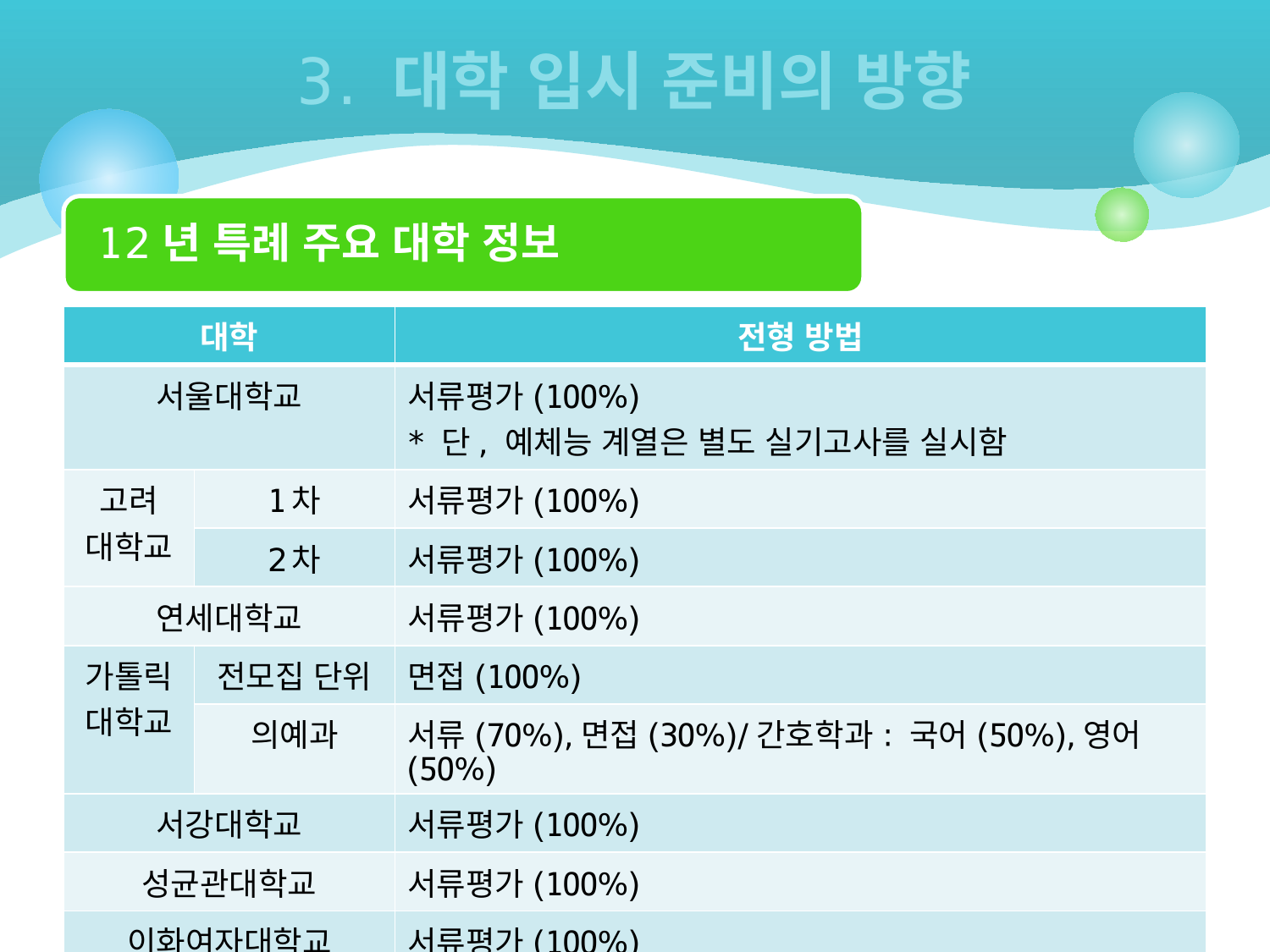

# 3. 대학 입시 준비의 방향

12년 특례 주요 대학 정보
| 대학 |  | 전형 방법 |
| --- | --- | --- |
| 서울대학교 |  | 서류평가(100%) \* 단, 예체능 계열은 별도 실기고사를 실시함 |
| 고려 대학교 | 1차 | 서류평가(100%) |
|  | 2차 | 서류평가(100%) |
| 연세대학교 |  | 서류평가(100%) |
| 가톨릭 대학교 | 전모집 단위 | 면접(100%) |
|  | 의예과 | 서류(70%),면접(30%)/간호학과: 국어(50%),영어(50%) |
| 서강대학교 |  | 서류평가(100%) |
| 성균관대학교 |  | 서류평가(100%) |
| 이화여자대학교 |  | 서류평가(100%) |
| 경희대학교 |  | 면접(100%) |